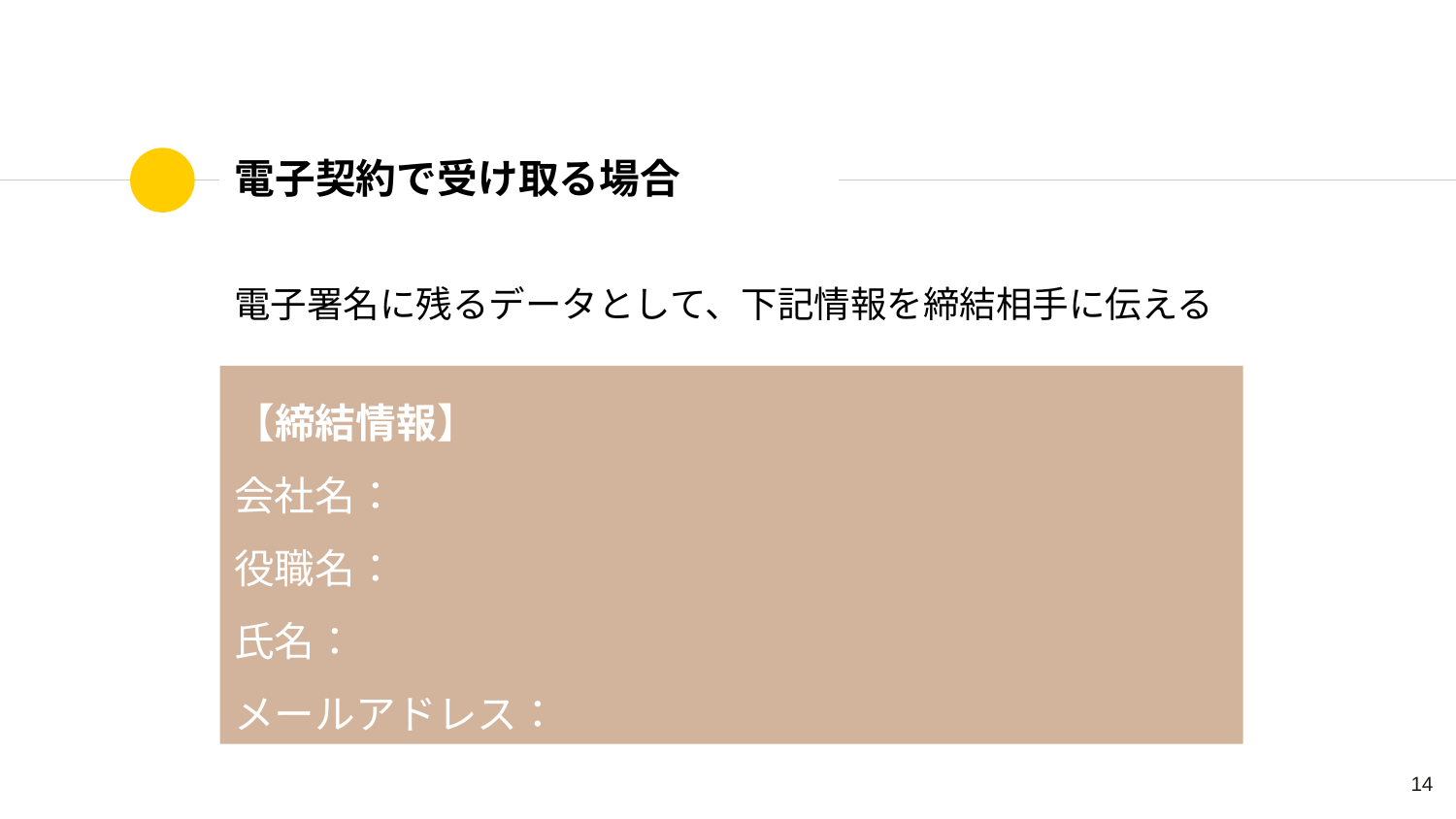

# 電子契約で受け取る場合
電子署名に残るデータとして、下記情報を締結相手に伝える
【締結情報】
会社名：
役職名：
氏名：
メールアドレス：
14